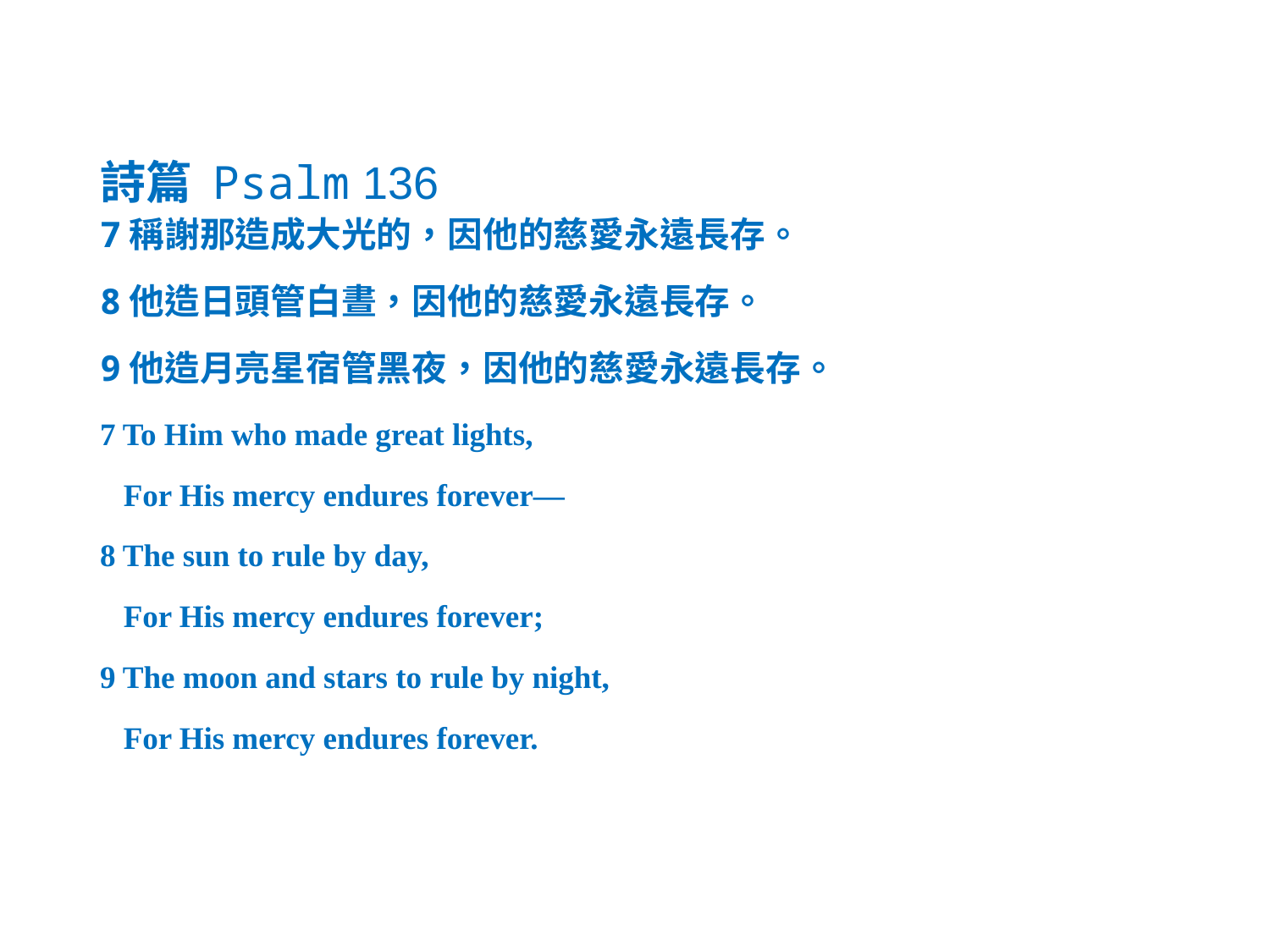

詩篇 Psalm 136
7稱謝那造成大光的，因他的慈愛永遠長存。
8他造日頭管白晝，因他的慈愛永遠長存。
9他造月亮星宿管黑夜，因他的慈愛永遠長存。
7 To Him who made great lights,
   For His mercy endures forever—
8 The sun to rule by day,
   For His mercy endures forever;
9 The moon and stars to rule by night,
   For His mercy endures forever.